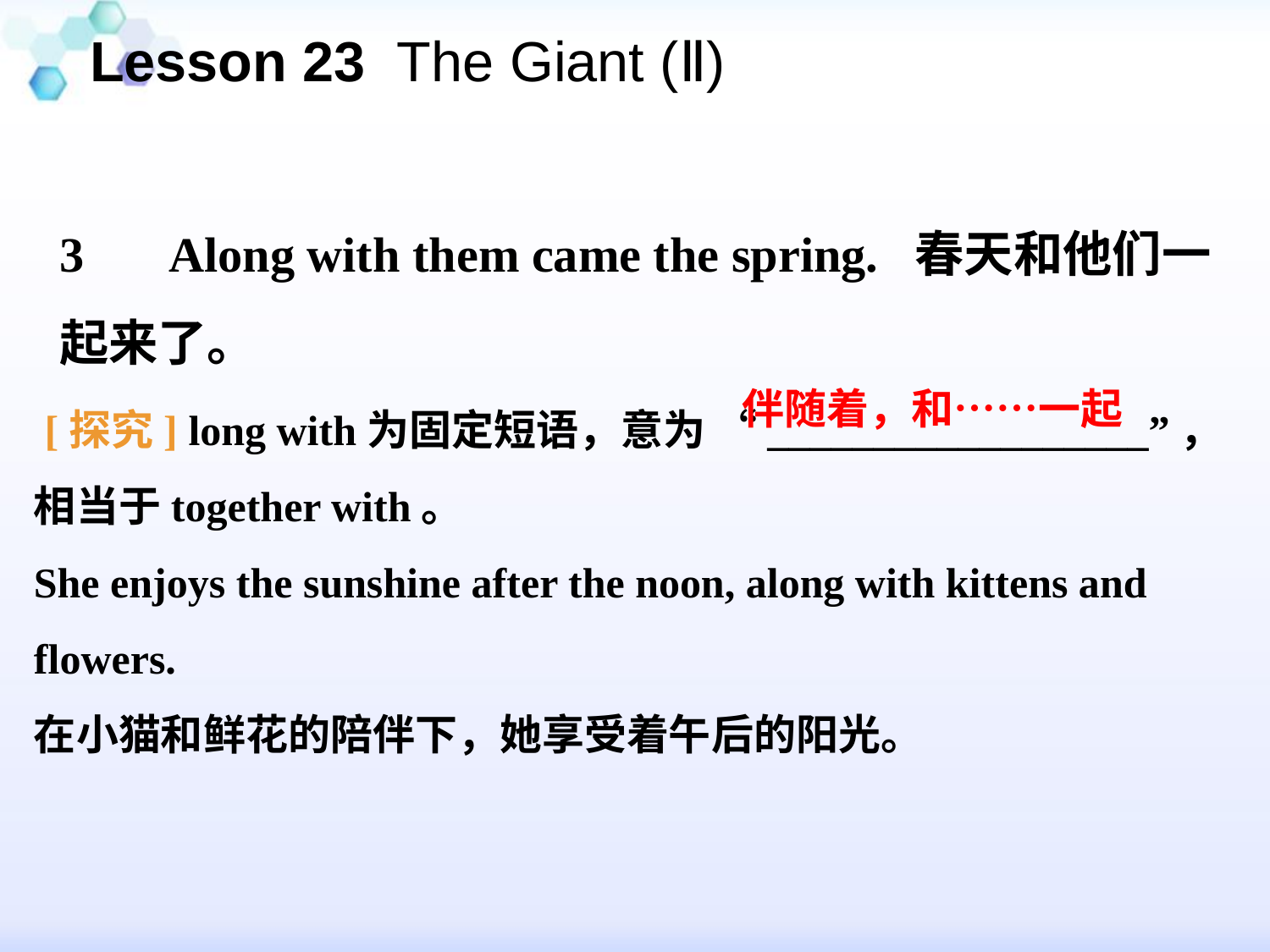

Lesson 23  The Giant (Ⅱ)
#
3　 Along with them came the spring.  春天和他们一起来了。
 [探究] long with为固定短语，意为 “__________________”，相当于together with。
She enjoys the sunshine after the noon, along with kittens and flowers.
在小猫和鲜花的陪伴下，她享受着午后的阳光。
伴随着，和……一起